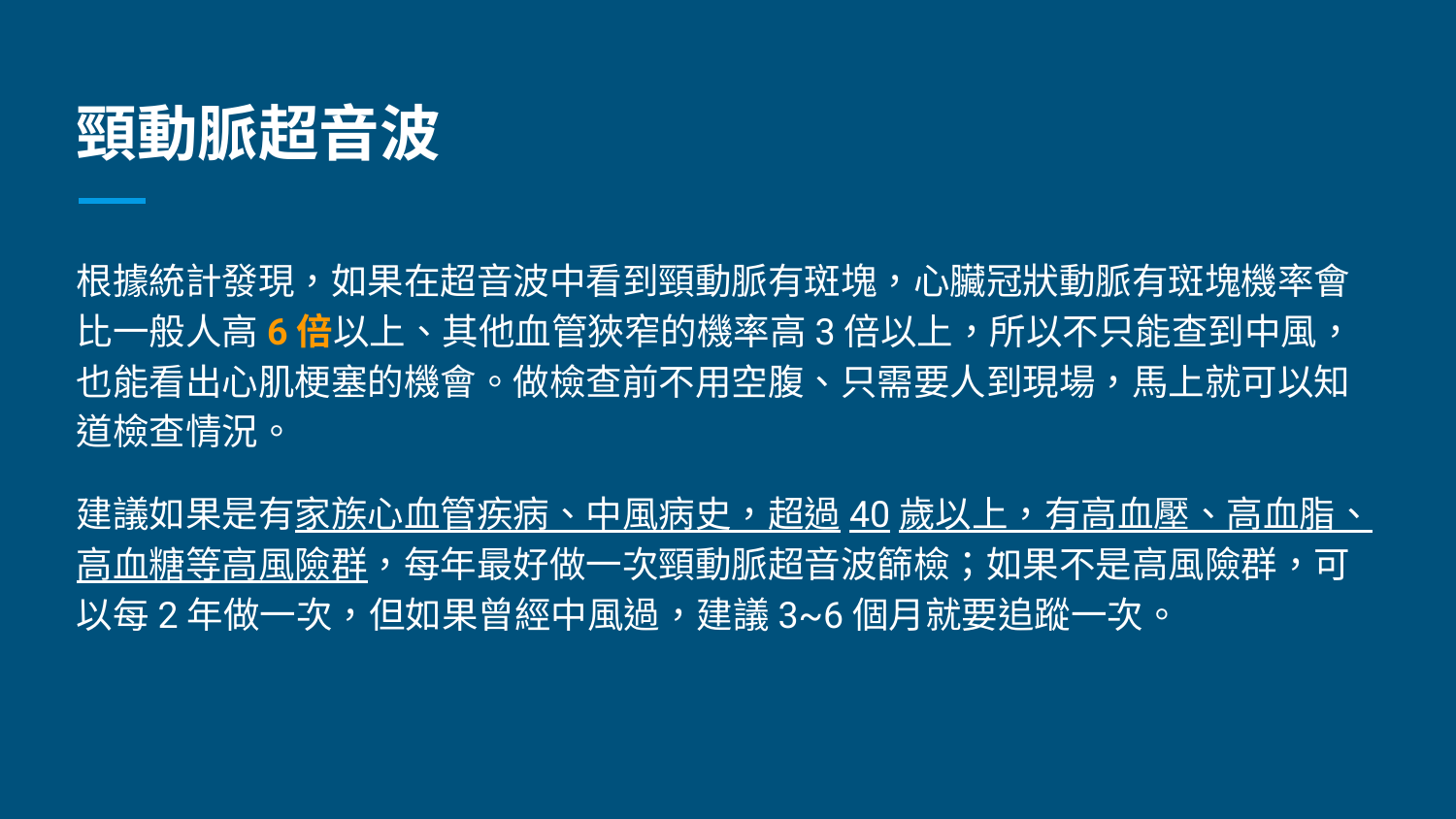

# 頸動脈超音波
根據統計發現，如果在超音波中看到頸動脈有斑塊，心臟冠狀動脈有斑塊機率會比一般人高6倍以上、其他血管狹窄的機率高3倍以上，所以不只能查到中風，也能看出心肌梗塞的機會。做檢查前不用空腹、只需要人到現場，馬上就可以知道檢查情況。
建議如果是有家族心血管疾病、中風病史，超過40歲以上，有高血壓、高血脂、高血糖等高風險群，每年最好做一次頸動脈超音波篩檢；如果不是高風險群，可以每2年做一次，但如果曾經中風過，建議3~6個月就要追蹤一次。